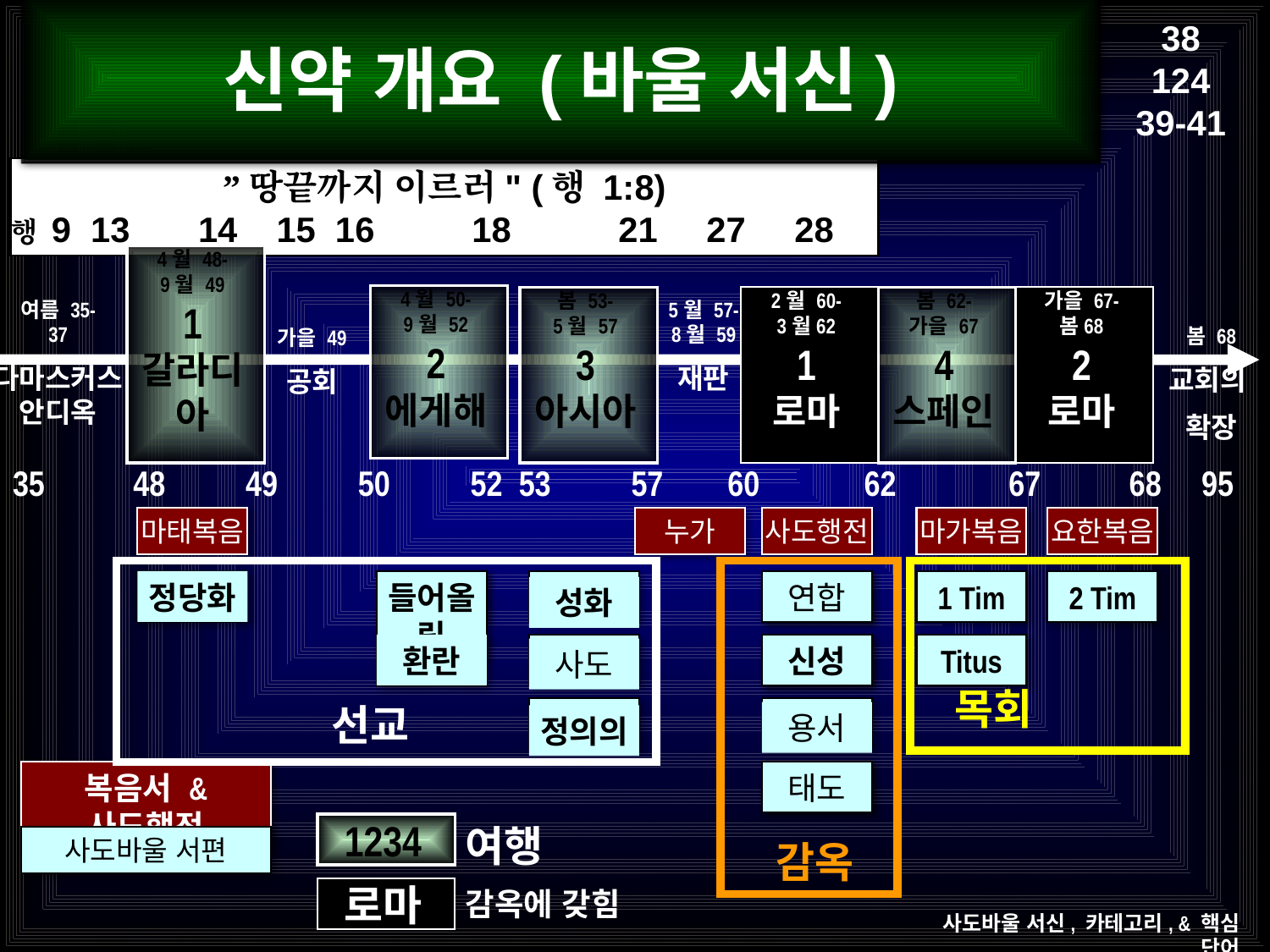

38
124
39-41
신약 개요 (바울 서신)
”땅끝까지 이르러" (행 1:8)
행 9  13       14    15  16          18           21     27     28
4월 50-
9월 52
2
에게해

봄 53-
5월 57
3
아시아

2월 60-
3월62
1
로마

봄 62-
가을 67
4
스페인

가을 67-
봄68
2
로마

4월 48-
9월 49
1
갈라디아

여름 35-
37
다마스커스
안디옥
5월 57-
8월 59
재판
봄 68
교회의
확장
가을 49
공회

35           48          49          50          52  53          57        60             62              67           68     95
마태복음
누가
사도행전
마가복음
요한복음

감옥

목회

선교
Gal
정당화
1 Thess
들어올림
1 Cor
Eph
연합
1 Tim
2 Tim
성화
2 Thess
2 Cor
Col
신성
Titus
환란
사도
Romans
Philem
용서
정의의
복음서 & 사도행전
Phil
태도
1234
여행
사도바울 서편
로마
감옥에 갖힘
사도바울 서신, 카테고리, & 핵심 단어